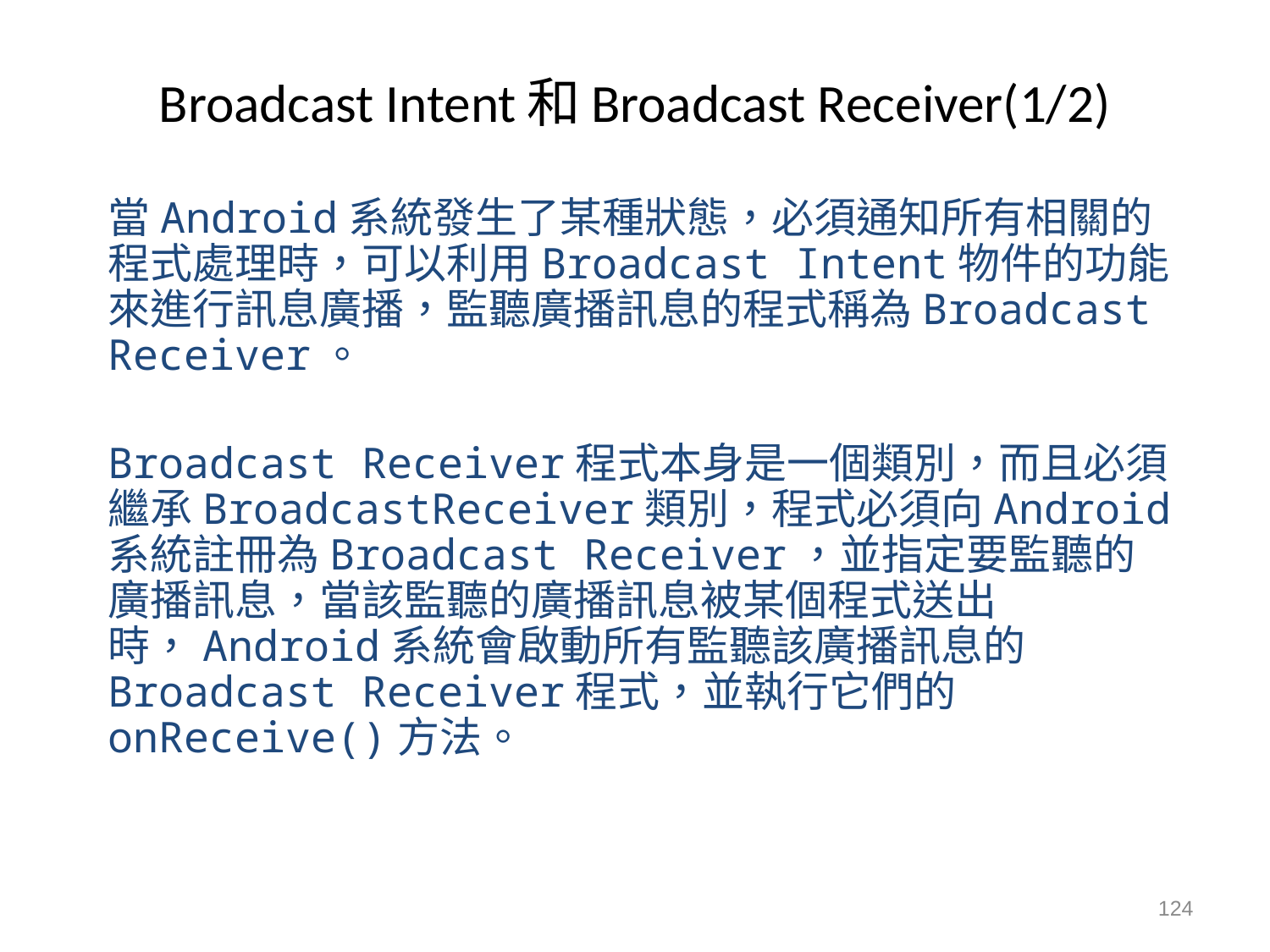

# Broadcast Intent和Broadcast Receiver(1/2)
當Android系統發生了某種狀態，必須通知所有相關的程式處理時，可以利用Broadcast Intent物件的功能來進行訊息廣播，監聽廣播訊息的程式稱為Broadcast Receiver。

Broadcast Receiver程式本身是一個類別，而且必須繼承BroadcastReceiver類別，程式必須向Android系統註冊為Broadcast Receiver，並指定要監聽的廣播訊息，當該監聽的廣播訊息被某個程式送出時，Android系統會啟動所有監聽該廣播訊息的Broadcast Receiver程式，並執行它們的onReceive()方法。
124